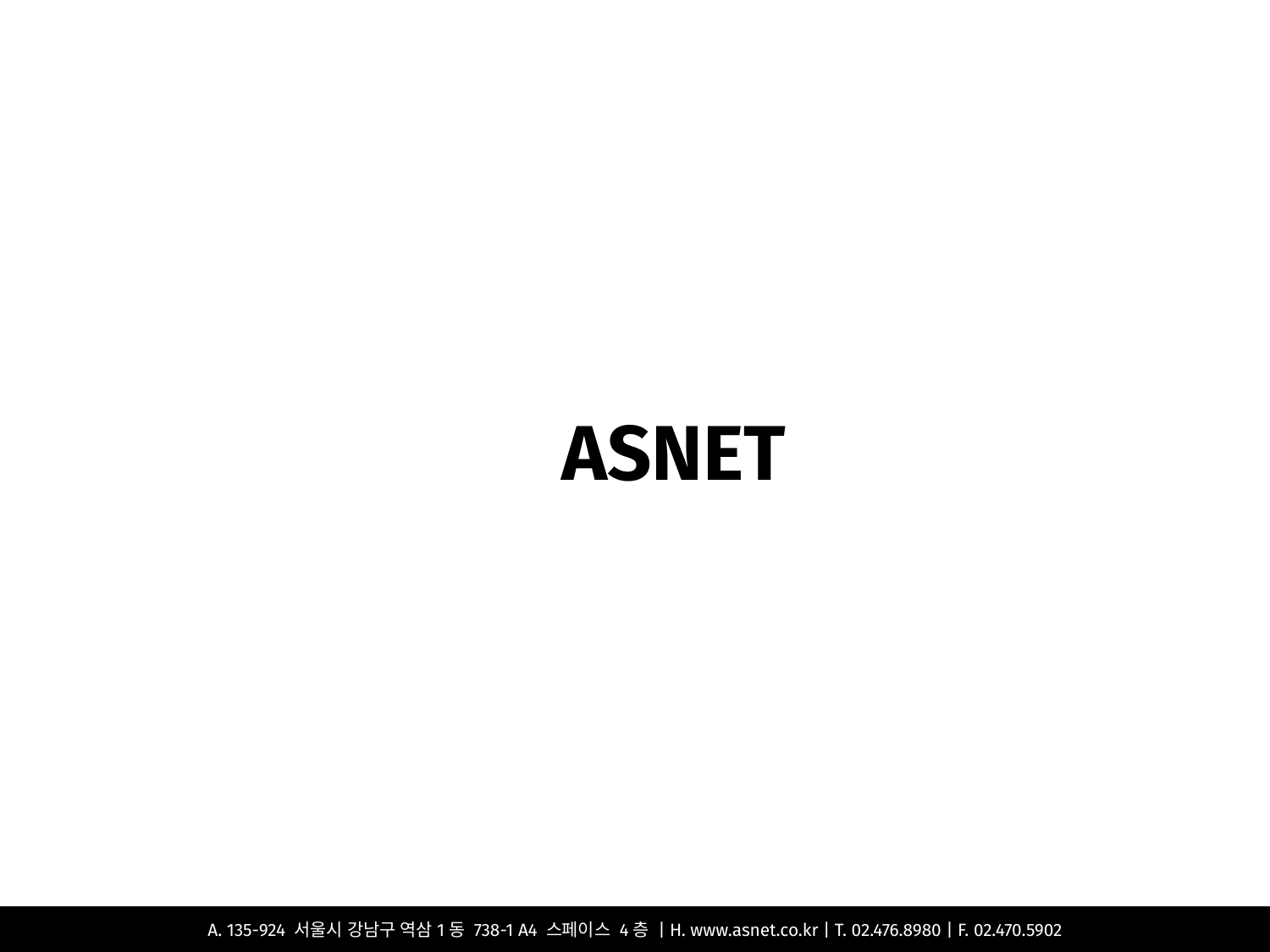

ASNET
A. 135-924 서울시 강남구 역삼1동 738-1 A4 스페이스 4층 | H. www.asnet.co.kr | T. 02.476.8980 | F. 02.470.5902